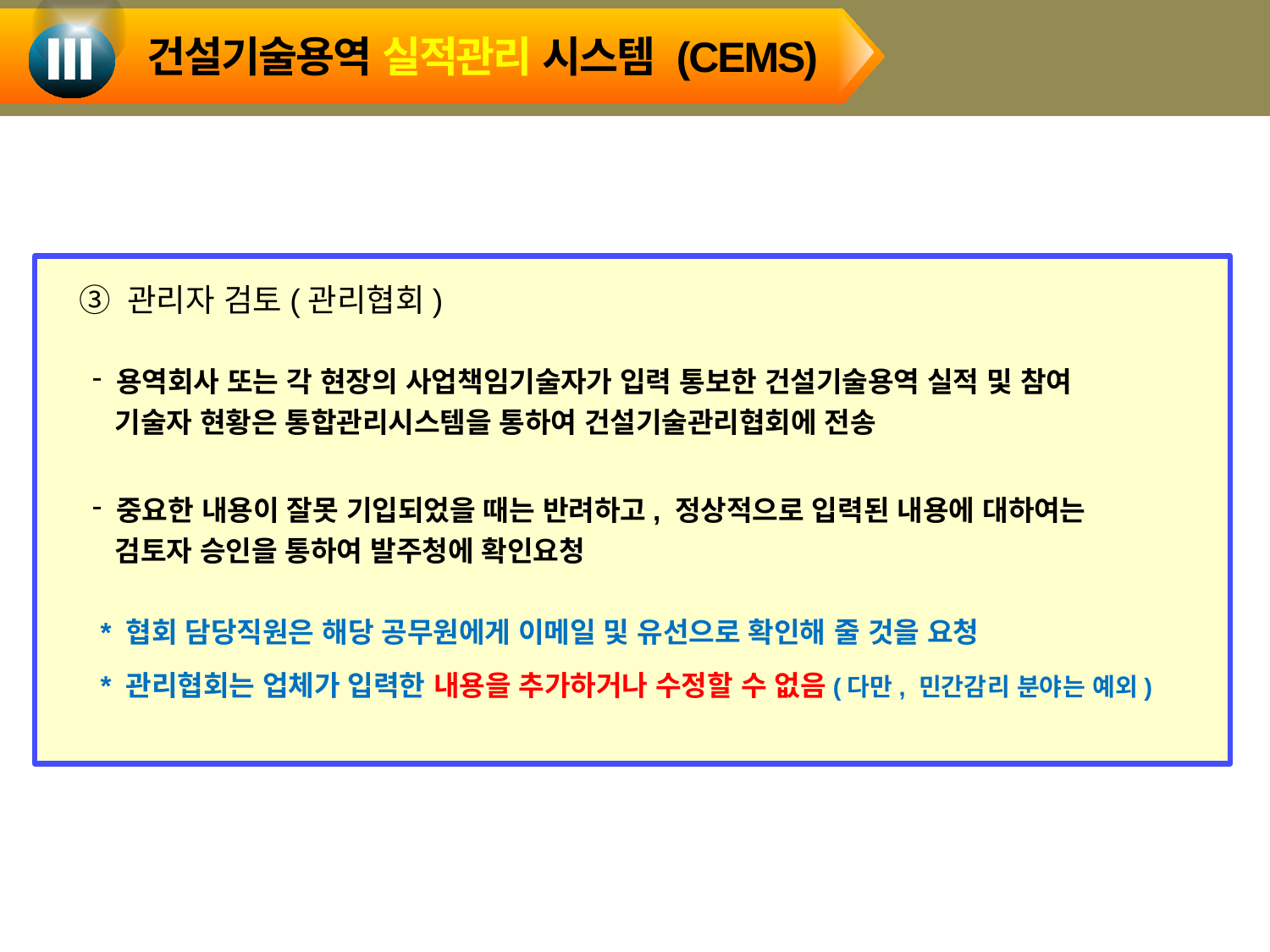

Ⅲ

건설기술용역 실적관리 시스템 (CEMS)

③ 관리자 검토(관리협회)
 용역회사 또는 각 현장의 사업책임기술자가 입력 통보한 건설기술용역 실적 및 참여
  기술자 현황은 통합관리시스템을 통하여 건설기술관리협회에 전송
 중요한 내용이 잘못 기입되었을 때는 반려하고, 정상적으로 입력된 내용에 대하여는
  검토자 승인을 통하여 발주청에 확인요청

 * 협회 담당직원은 해당 공무원에게 이메일 및 유선으로 확인해 줄 것을 요청
 * 관리협회는 업체가 입력한 내용을 추가하거나 수정할 수 없음(다만, 민간감리 분야는 예외)